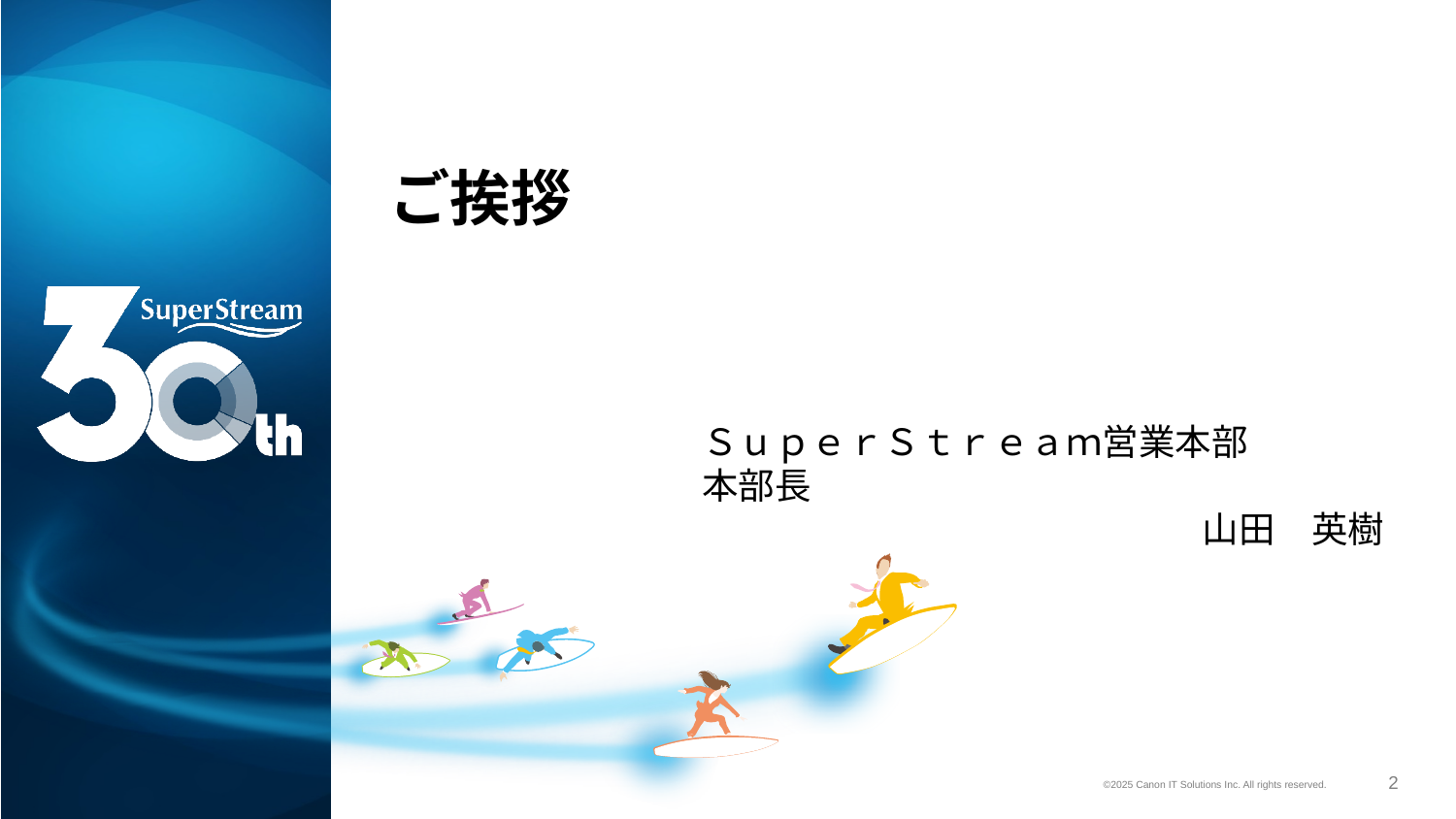

# ご挨拶
ＳｕｐｅｒＳｔｒｅａｍ営業本部
本部長
山田　英樹
©2025 Canon IT Solutions Inc. All rights reserved.
2